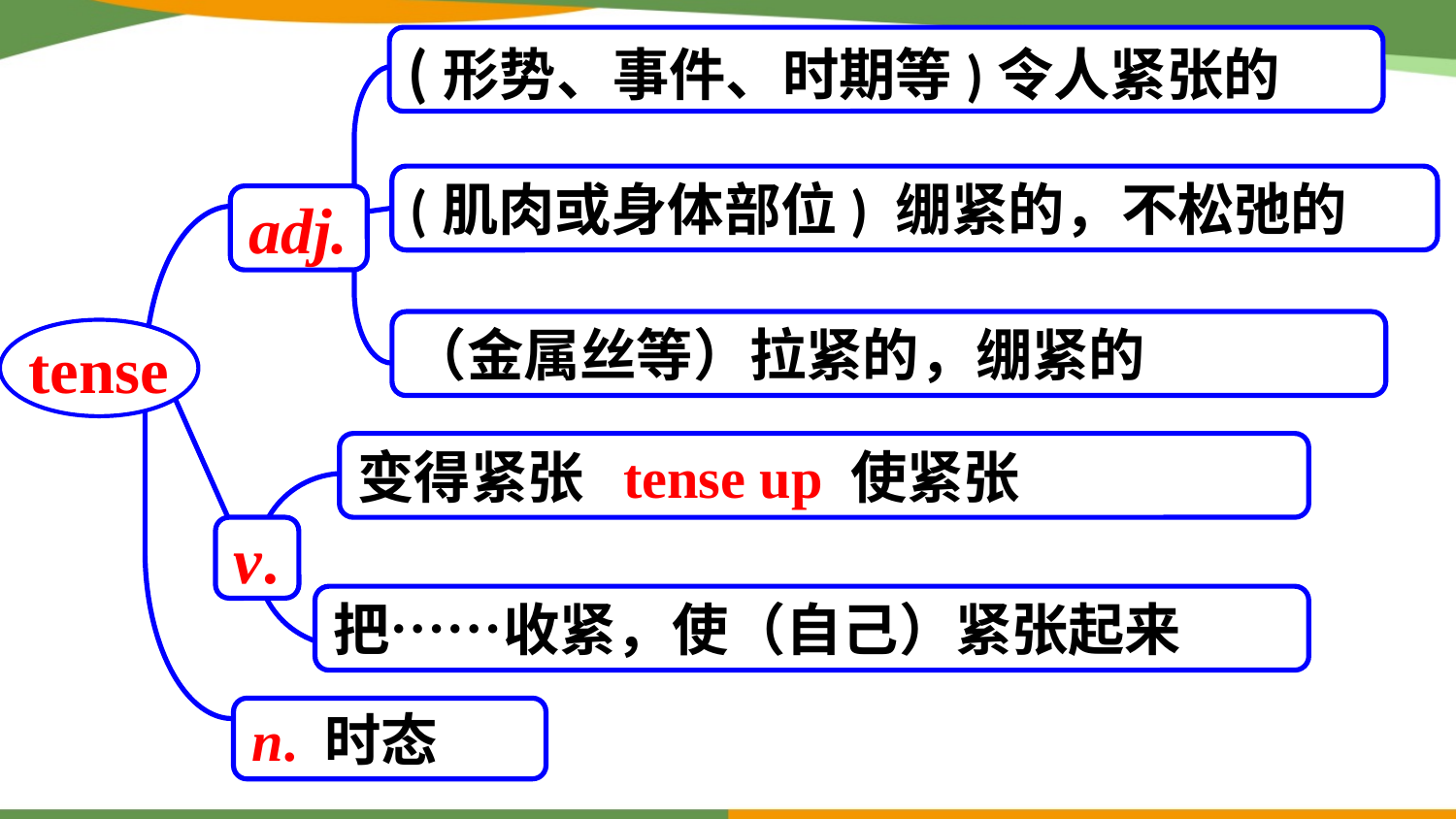

(形势、事件、时期等)令人紧张的

(肌肉或身体部位) 绷紧的，不松弛的
adj.

（金属丝等）拉紧的，绷紧的
tense
变得紧张  tense up 使紧张

v.
把……收紧，使（自己）紧张起来
n. 时态